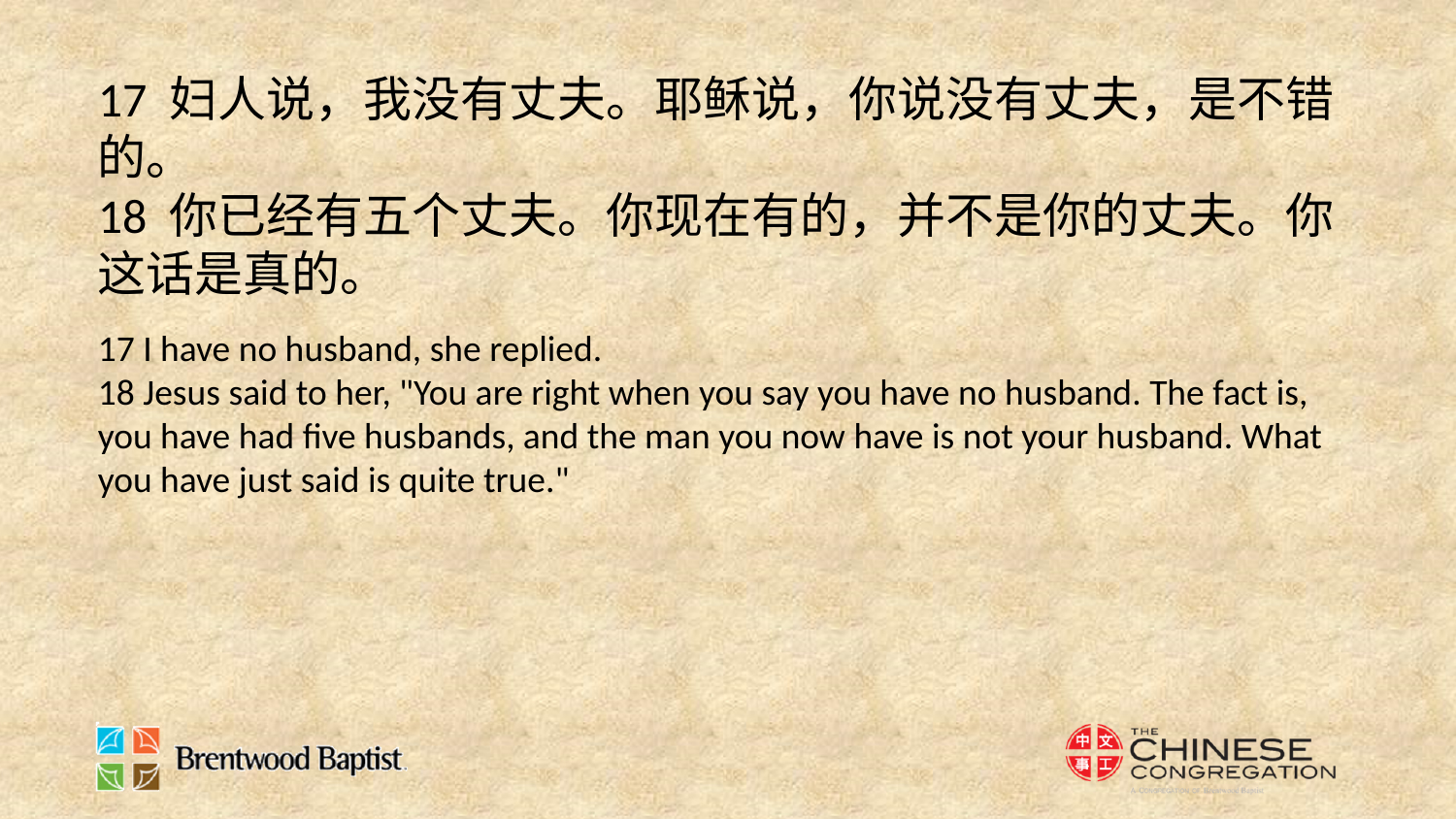

17 妇人说，我没有丈夫。耶稣说，你说没有丈夫，是不错的。
18 你已经有五个丈夫。你现在有的，并不是你的丈夫。你这话是真的。

17 I have no husband, she replied.
18 Jesus said to her, "You are right when you say you have no husband. The fact is, you have had five husbands, and the man you now have is not your husband. What you have just said is quite true."